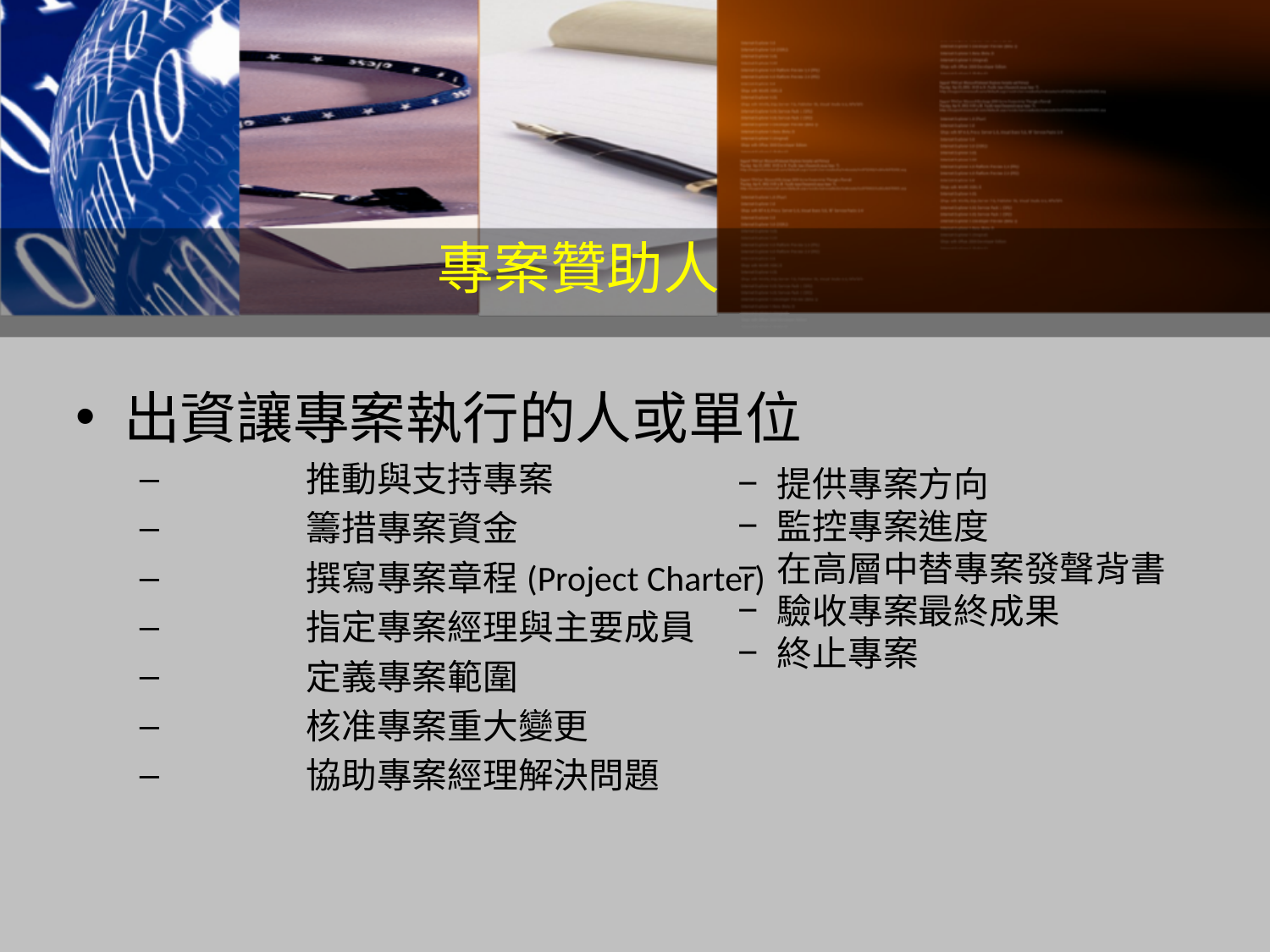

專案贊助人
出資讓專案執行的人或單位
	推動與支持專案
	籌措專案資金
	撰寫專案章程(Project Charter)
	指定專案經理與主要成員
	定義專案範圍
	核准專案重大變更
	協助專案經理解決問題

提供專案方向
監控專案進度
在高層中替專案發聲背書
驗收專案最終成果
終止專案